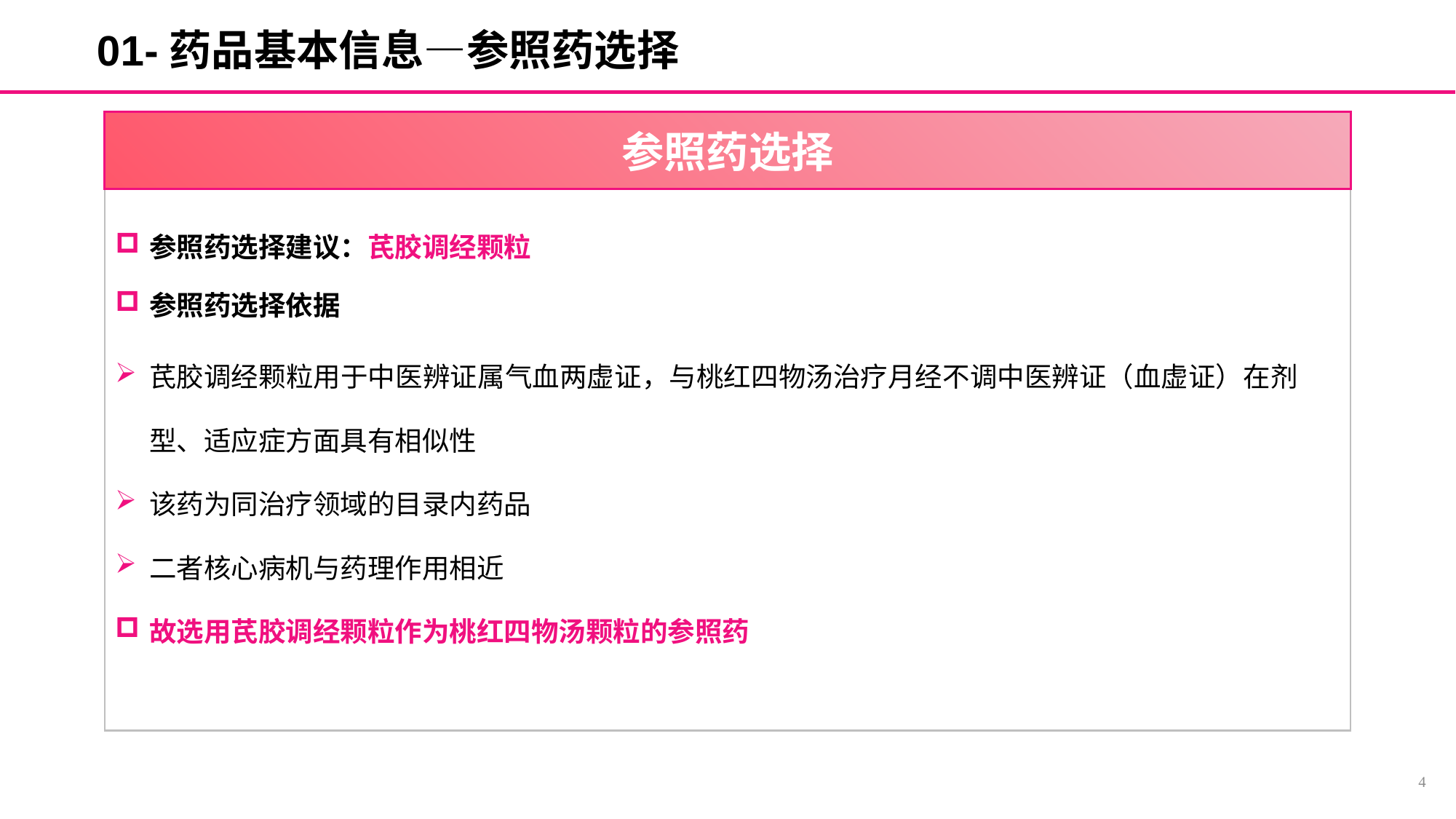

01-药品基本信息—参照药选择
参照药选择

参照药选择建议：芪胶调经颗粒

参照药选择依据
芪胶调经颗粒用于中医辨证属气血两虚证，与桃红四物汤治疗月经不调中医辨证（血虚证）在剂型、适应症方面具有相似性
该药为同治疗领域的目录内药品
二者核心病机与药理作用相近
故选用芪胶调经颗粒作为桃红四物汤颗粒的参照药

4